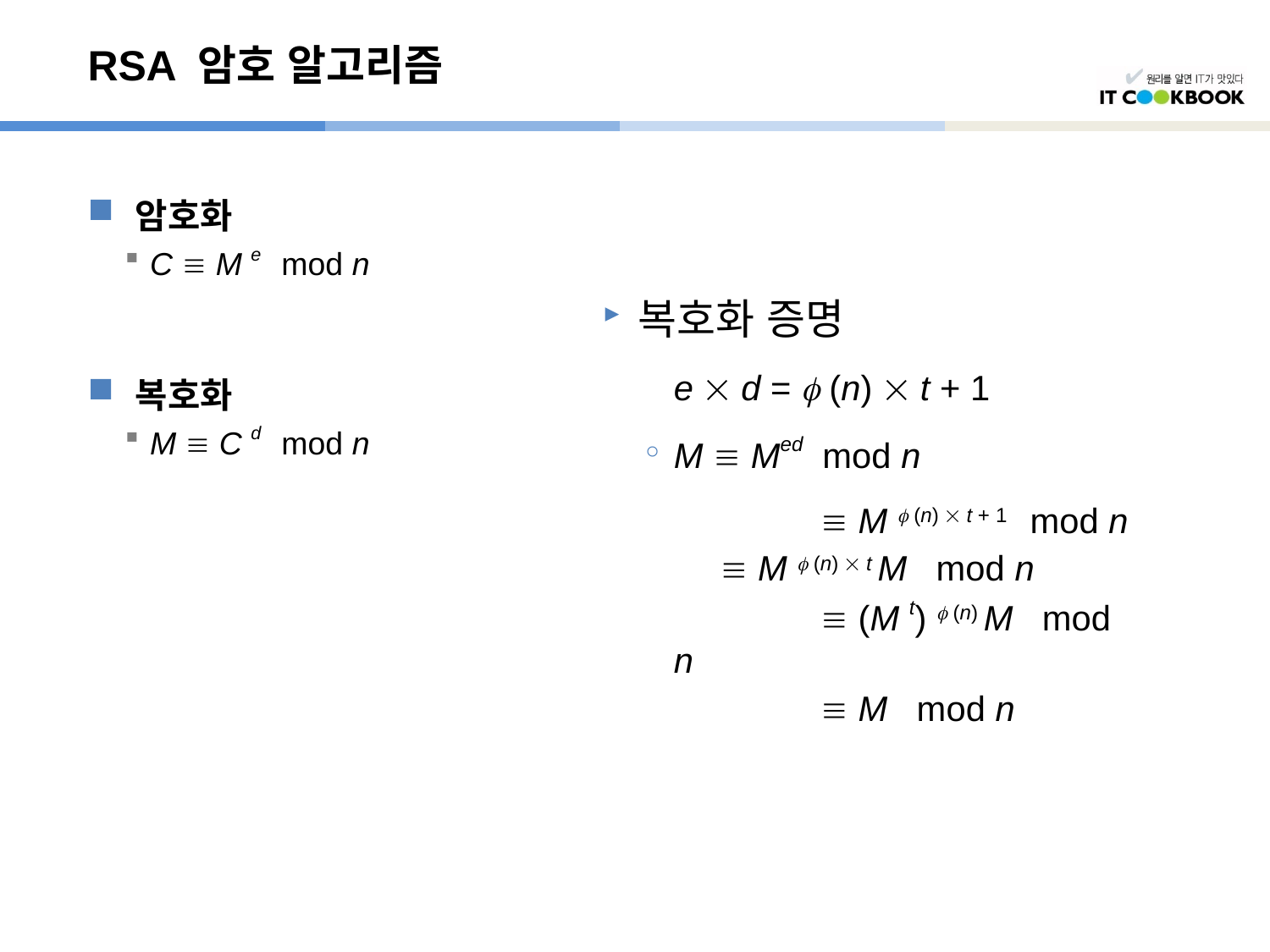

# RSA 암호 알고리즘
암호화
C ≡ M e    mod n

복호화
M ≡ C d    mod n

복호화 증명
	e × d = φ (n) × t + 1
M ≡ Med  mod n
		  ≡ M φ (n) × t + 1    mod n
        ≡ M φ (n) × t M   mod n
		  ≡ (M t) φ (n) M   mod n
		  ≡ M   mod n